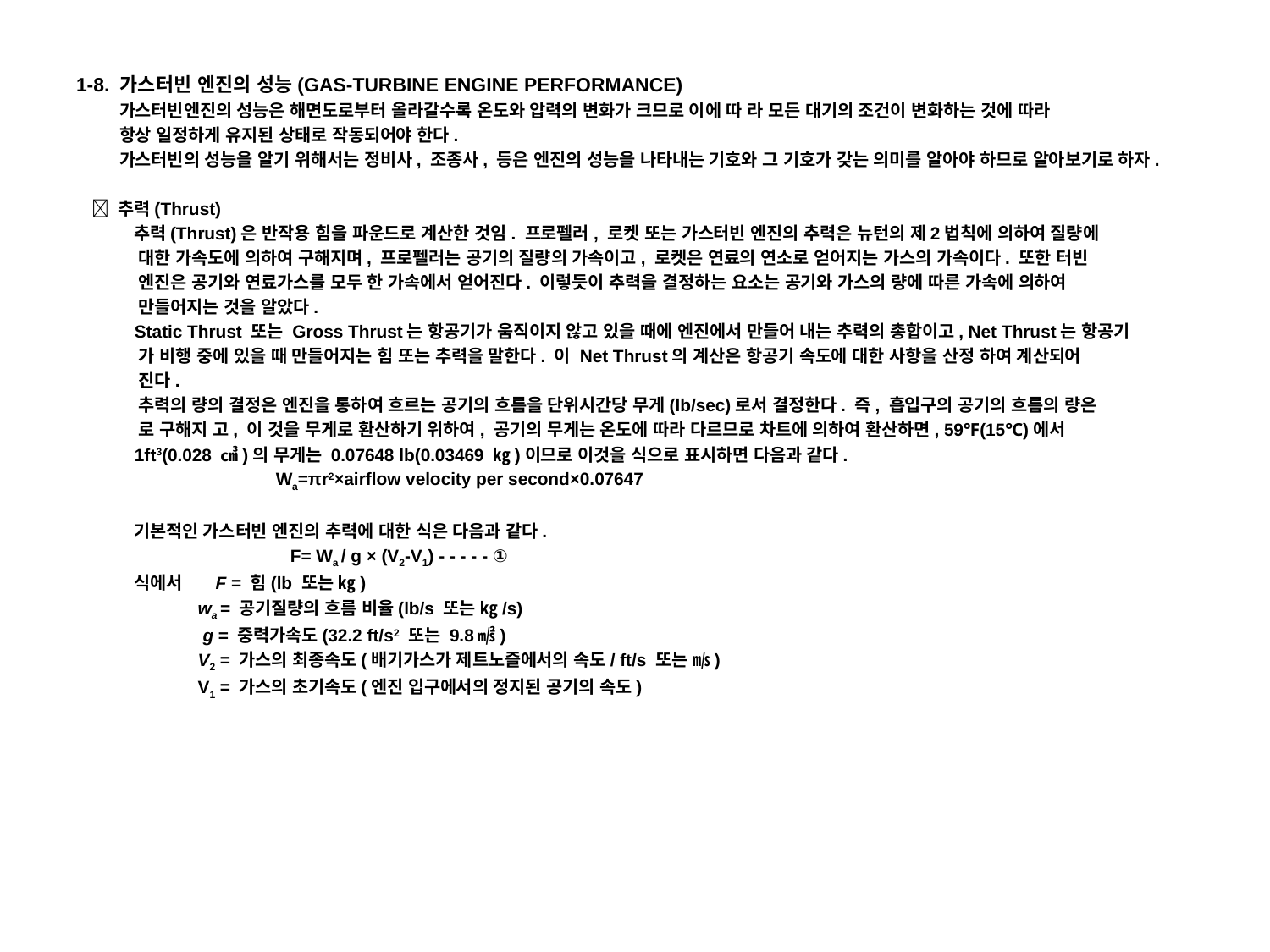

1-8. 가스터빈 엔진의 성능(GAS-TURBINE ENGINE PERFORMANCE)
        가스터빈엔진의 성능은 해면도로부터 올라갈수록 온도와 압력의 변화가 크므로 이에 따 라 모든 대기의 조건이 변화하는 것에 따라
        항상 일정하게 유지된 상태로 작동되어야 한다.
        가스터빈의 성능을 알기 위해서는 정비사, 조종사, 등은 엔진의 성능을 나타내는 기호와 그 기호가 갖는 의미를 알아야 하므로 알아보기로 하자.

    󰊱 추력(Thrust)
           추력(Thrust)은 반작용 힘을 파운드로 계산한 것임. 프로펠러, 로켓 또는 가스터빈 엔진의 추력은 뉴턴의 제2법칙에 의하여 질량에
            대한 가속도에 의하여 구해지며, 프로펠러는 공기의 질량의 가속이고, 로켓은 연료의 연소로 얻어지는 가스의 가속이다. 또한 터빈
            엔진은 공기와 연료가스를 모두 한 가속에서 얻어진다. 이렇듯이 추력을 결정하는 요소는 공기와 가스의 량에 따른 가속에 의하여
            만들어지는 것을 알았다.
            Static Thrust 또는 Gross Thrust는 항공기가 움직이지 않고 있을 때에 엔진에서 만들어 내는 추력의 총합이고, Net Thrust는 항공기
            가 비행 중에 있을 때 만들어지는 힘 또는 추력을 말한다. 이 Net Thrust의 계산은 항공기 속도에 대한 사항을 산정 하여 계산되어
            진다.
            추력의 량의 결정은 엔진을 통하여 흐르는 공기의 흐름을 단위시간당 무게(lb/sec)로서 결정한다. 즉, 흡입구의 공기의 흐름의 량은
            로 구해지 고, 이 것을 무게로 환산하기 위하여, 공기의 무게는 온도에 따라 다르므로 차트에 의하여 환산하면, 59℉(15℃)에서
            1ft3(0.028 ㎤)의 무게는 0.07648 lb(0.03469 ㎏)이므로 이것을 식으로 표시하면 다음과 같다.
                                         Wa=πr2×airflow velocity per second×0.07647

           기본적인 가스터빈 엔진의 추력에 대한 식은 다음과 같다.
                                            F= Wa / g × (V2-V1) - - - - - ①
           식에서      F = 힘(lb 또는 ㎏)
                         wa = 공기질량의 흐름 비율(lb/s 또는 ㎏/s)
                          g = 중력가속도(32.2 ft/s2 또는 9.8㎨)
                         V2 = 가스의 최종속도(배기가스가 제트노즐에서의 속도/ ft/s 또는 ㎧)
                         V1 = 가스의 초기속도(엔진 입구에서의 정지된 공기의 속도)